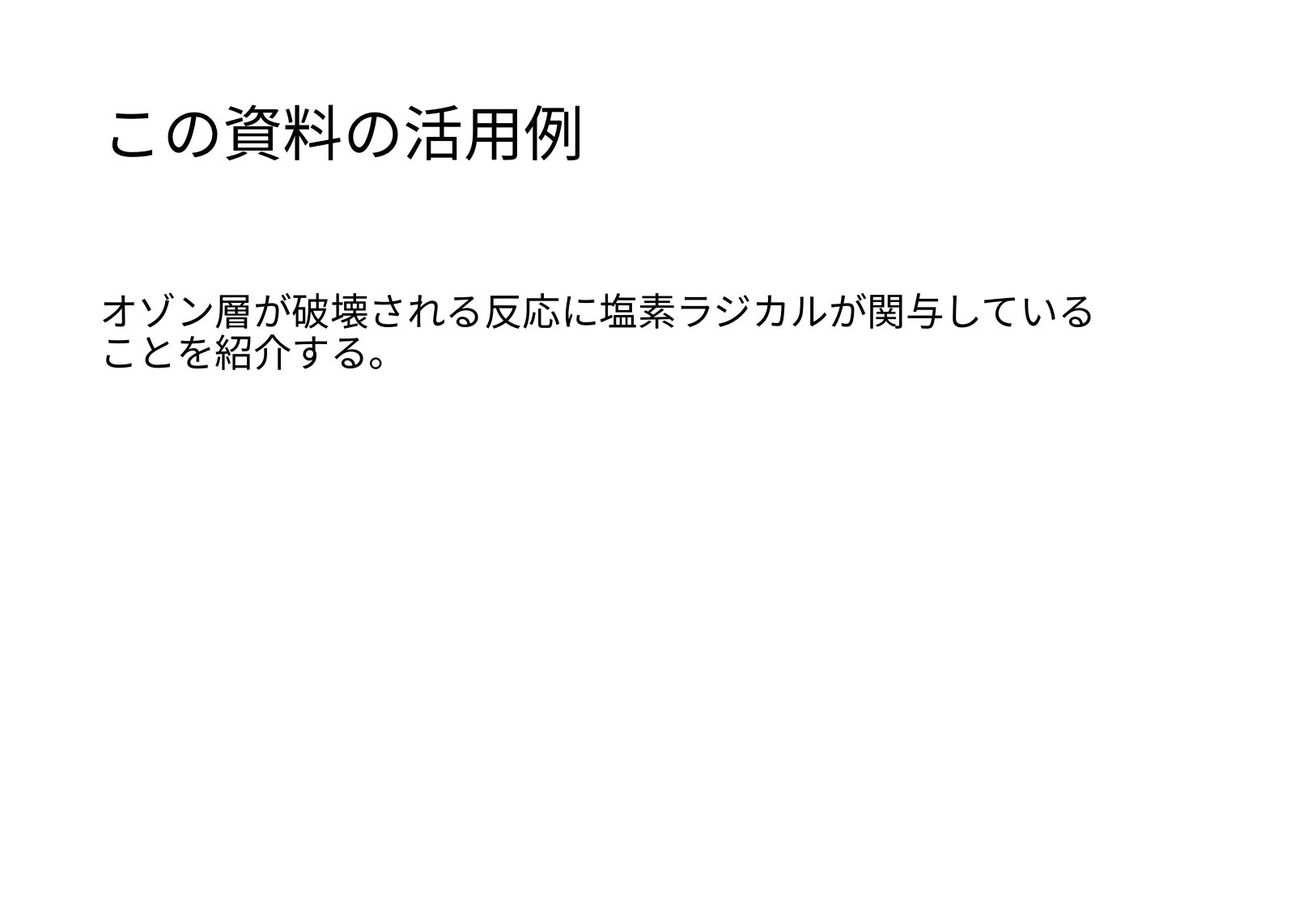

# この資料の活用例
オゾン層が破壊される反応に塩素ラジカルが関与していることを紹介する。